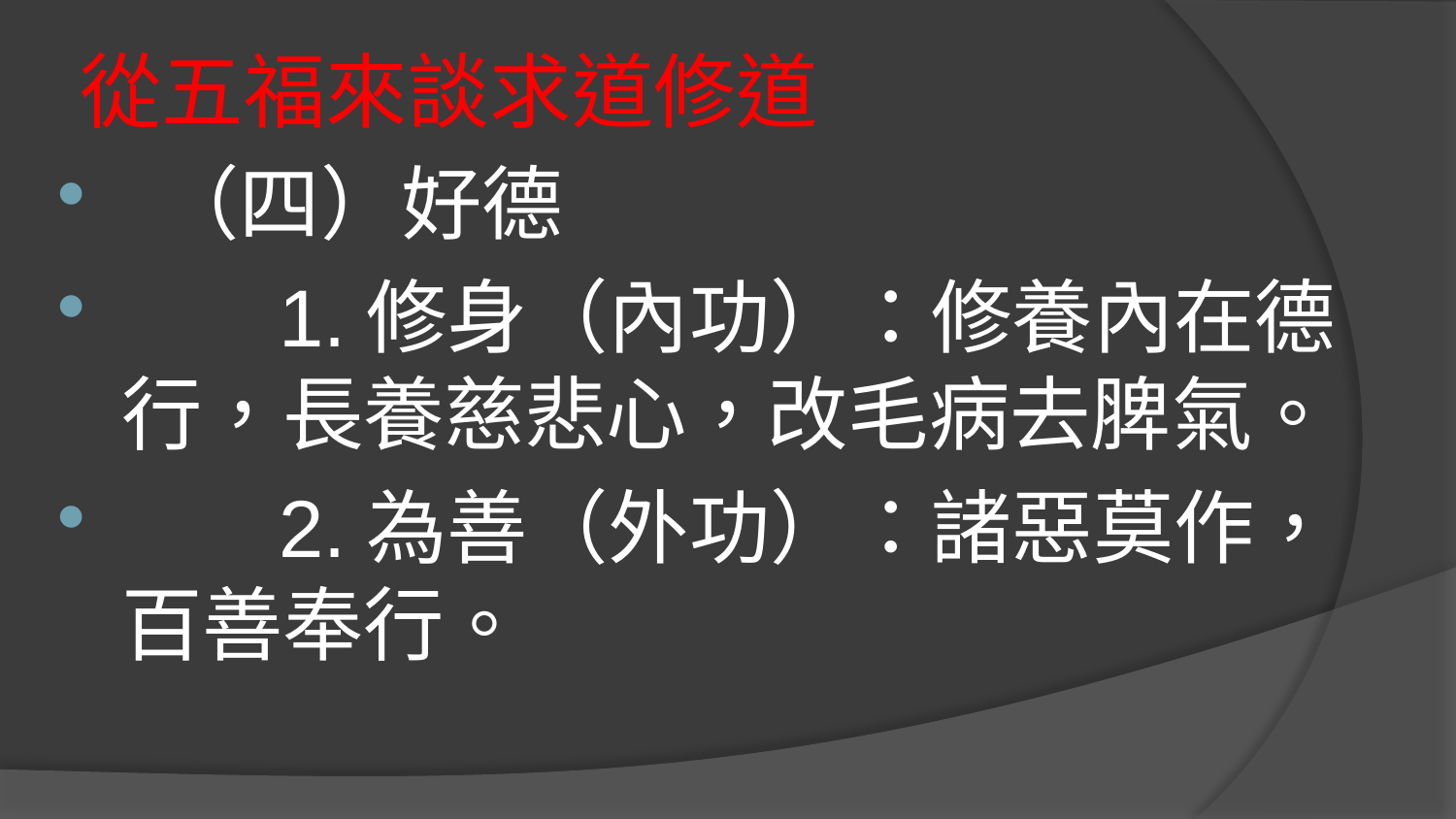

# 從五福來談求道修道
 （四）好德
       1.修身（內功）：修養內在德行，長養慈悲心，改毛病去脾氣。
       2.為善（外功）：諸惡莫作，百善奉行。